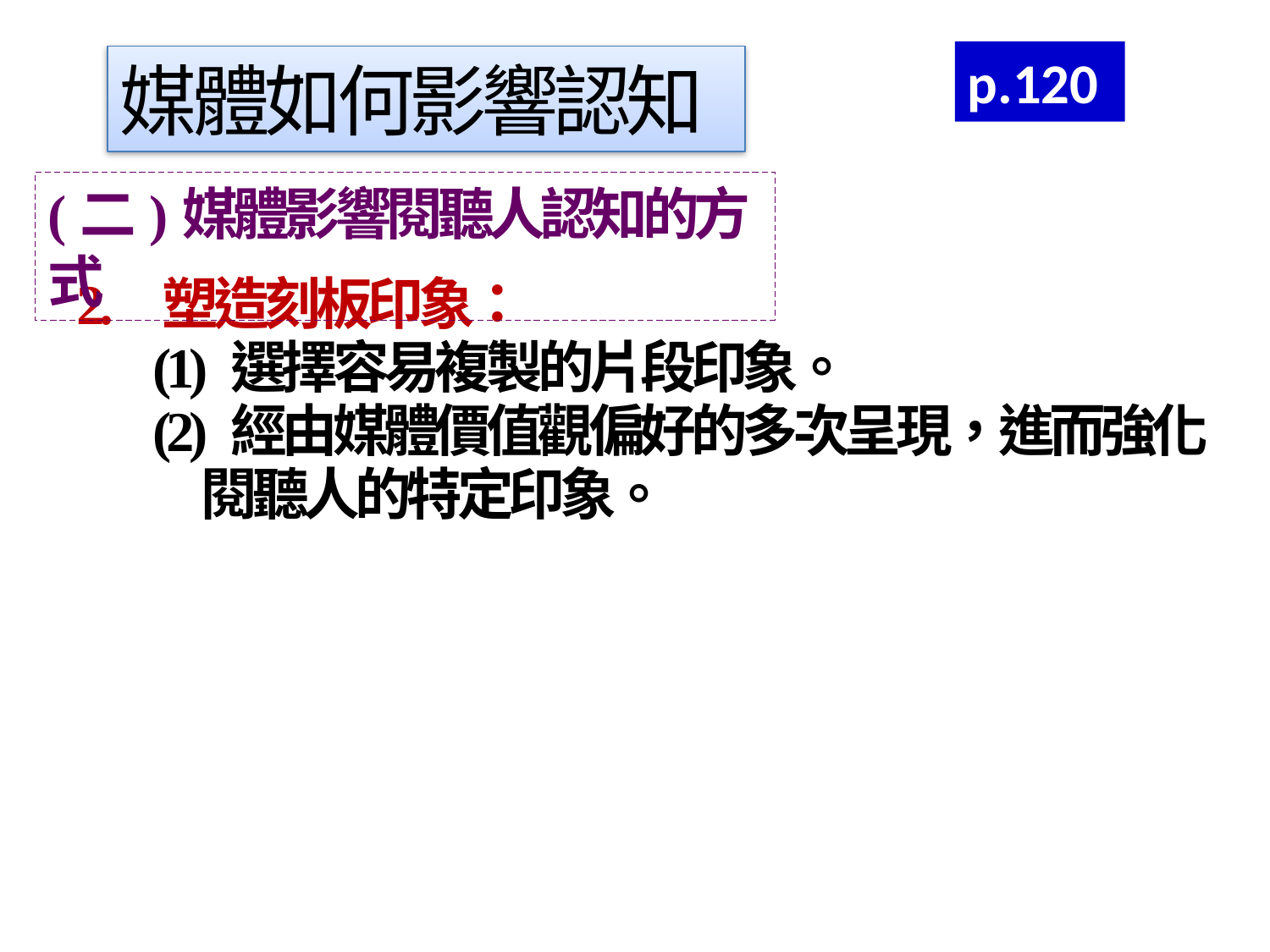

p.120
媒體如何影響認知
(二)媒體影響閱聽人認知的方式
2.    塑造刻板印象：
        (1) 選擇容易複製的片段印象。
        (2) 經由媒體價值觀偏好的多次呈現，進而強化
              閱聽人的特定印象。